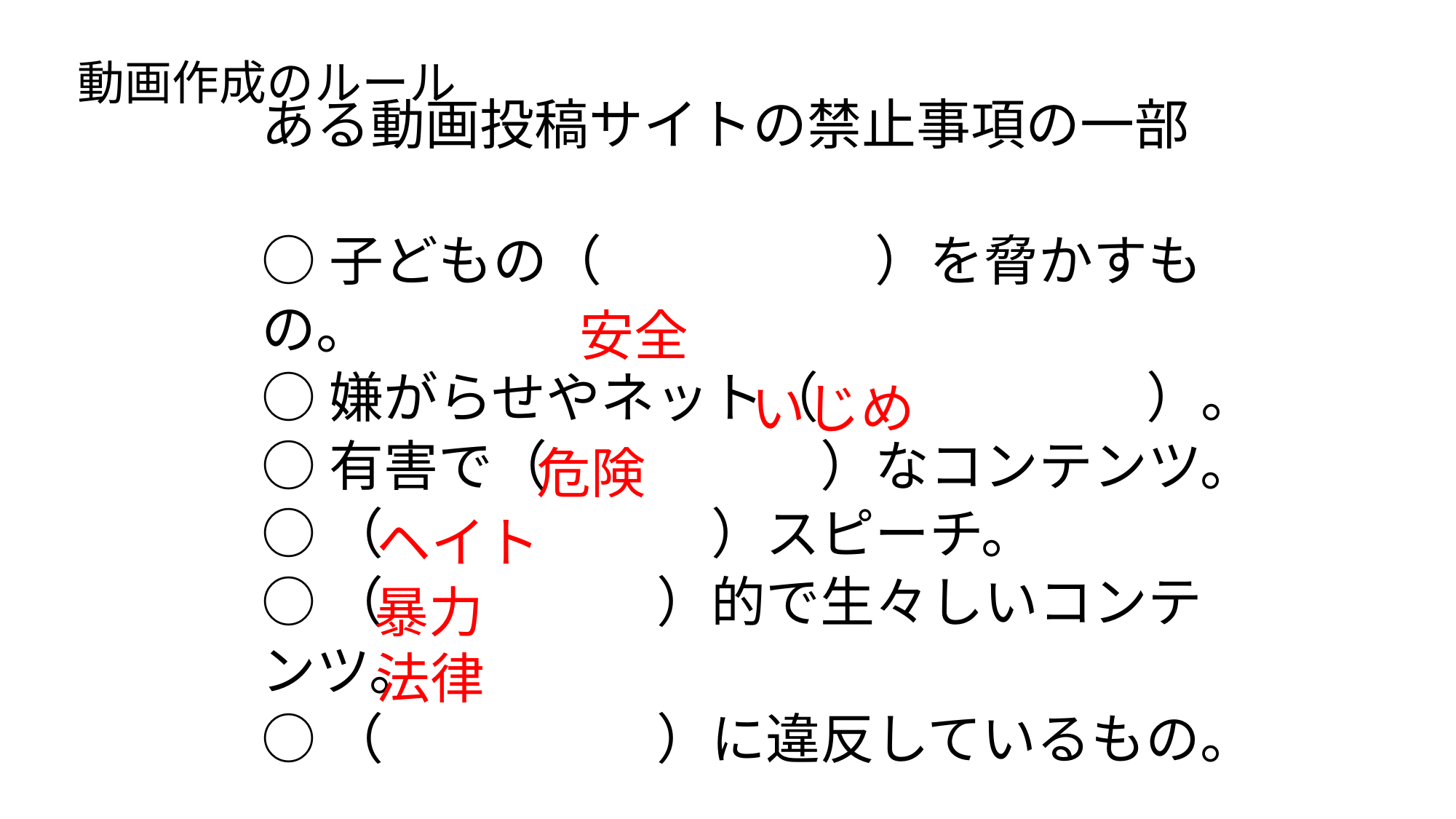

# 動画作成のルール
ある動画投稿サイトの禁止事項の一部

○子どもの（　　　　　）を脅かすもの。
○嫌がらせやネット（　　　　　　）。
○有害で（　　　　　）なコンテンツ。
○（　　　　　　）スピーチ。
○（　　　　　）的で生々しいコンテンツ。
○（　　　　　）に違反しているもの。

安全
いじめ
危険
ヘイト
暴力
法律